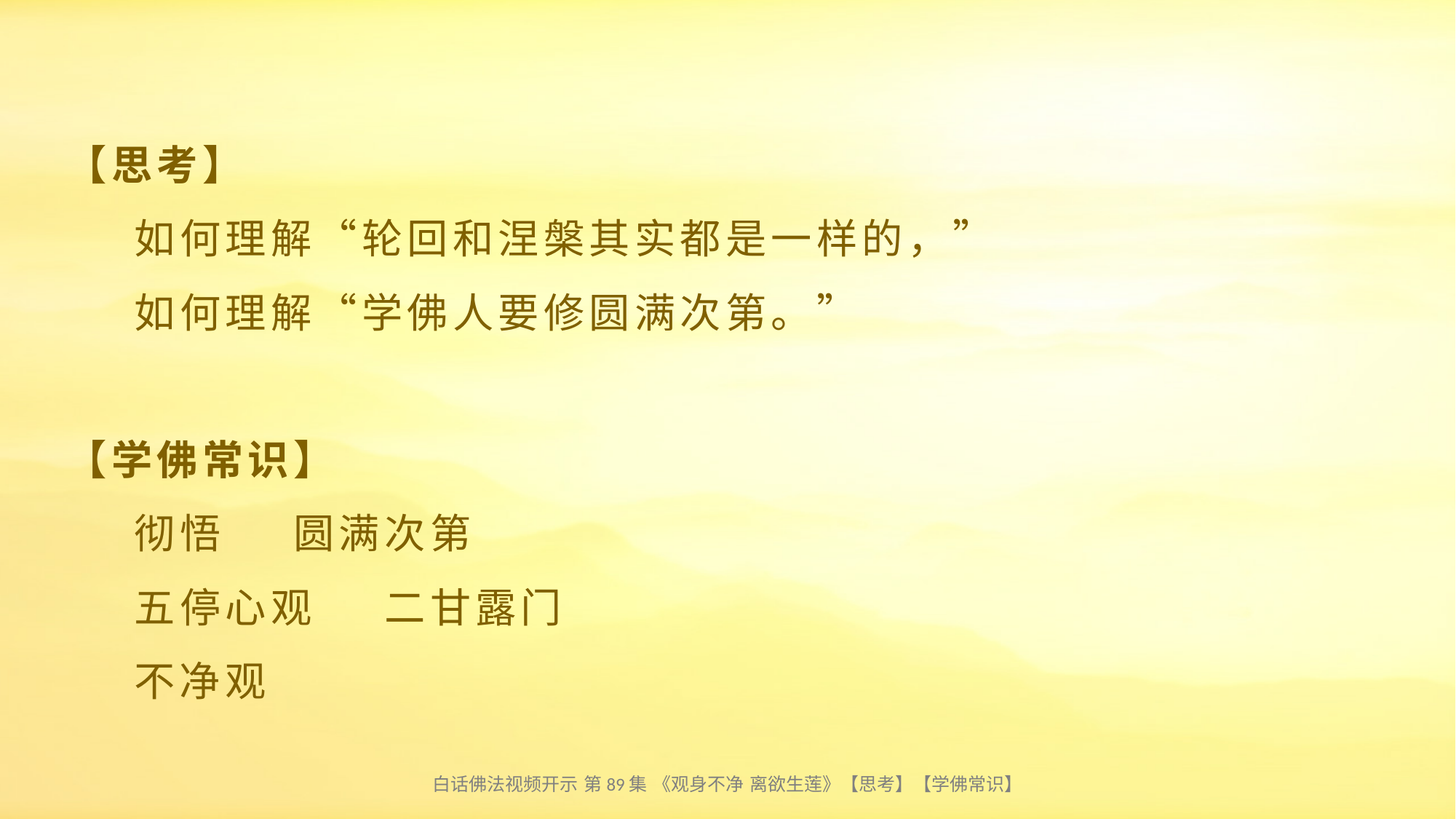

# 【思考】 如何理解“轮回和涅槃其实都是一样的，” 如何理解“学佛人要修圆满次第。” 【学佛常识】 彻悟     圆满次第 五停心观     二甘露门 不净观
白话佛法视频开示 第89集 《观身不净 离欲生莲》【思考】【学佛常识】